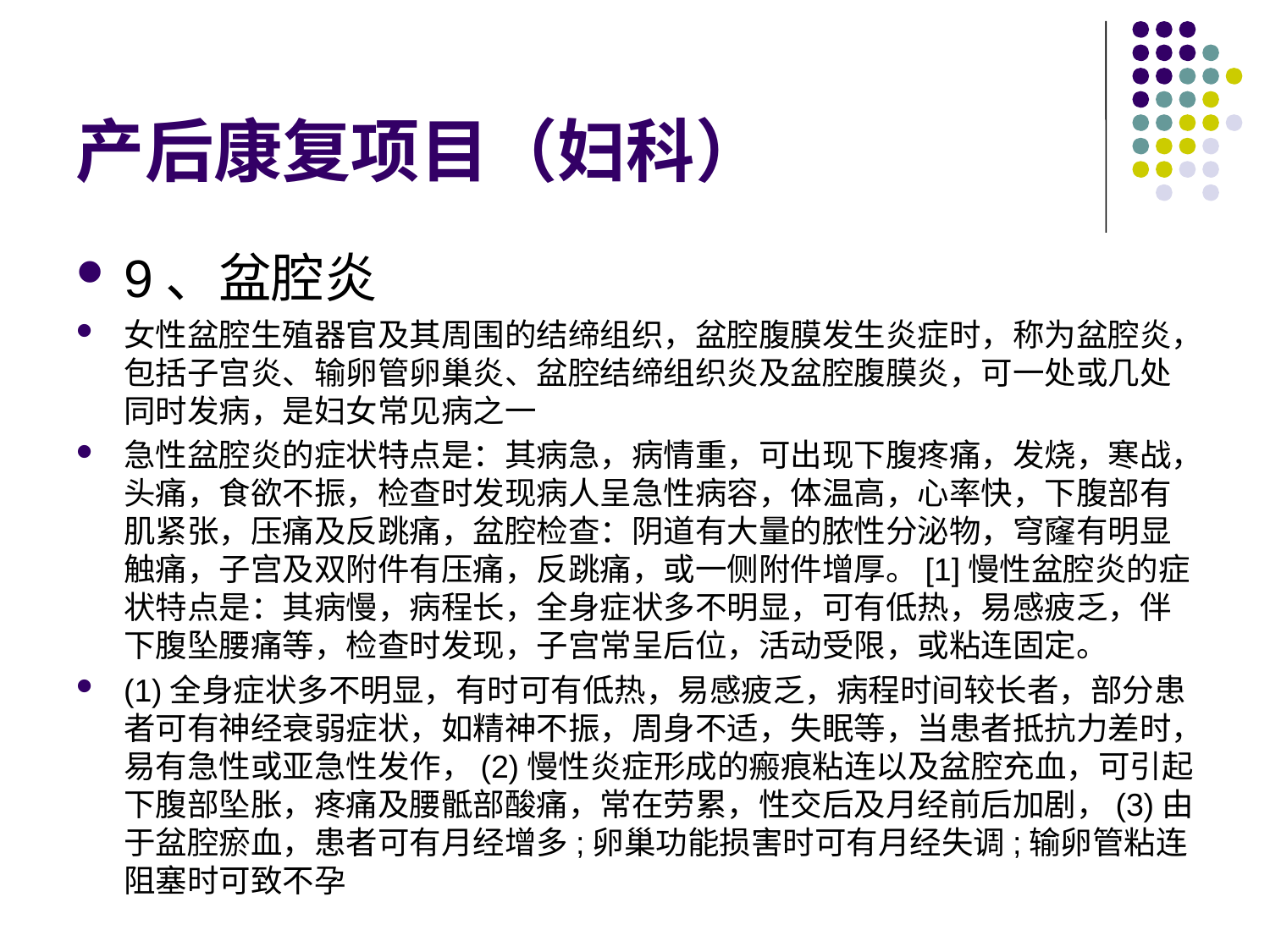

# 产后康复项目（妇科）
9、盆腔炎
女性盆腔生殖器官及其周围的结缔组织，盆腔腹膜发生炎症时，称为盆腔炎，包括子宫炎、输卵管卵巢炎、盆腔结缔组织炎及盆腔腹膜炎，可一处或几处同时发病，是妇女常见病之一
急性盆腔炎的症状特点是：其病急，病情重，可出现下腹疼痛，发烧，寒战，头痛，食欲不振，检查时发现病人呈急性病容，体温高，心率快，下腹部有肌紧张，压痛及反跳痛，盆腔检查：阴道有大量的脓性分泌物，穹窿有明显触痛，子宫及双附件有压痛，反跳痛，或一侧附件增厚。[1]慢性盆腔炎的症状特点是：其病慢，病程长，全身症状多不明显，可有低热，易感疲乏，伴下腹坠腰痛等，检查时发现，子宫常呈后位，活动受限，或粘连固定。
(1)全身症状多不明显，有时可有低热，易感疲乏，病程时间较长者，部分患者可有神经衰弱症状，如精神不振，周身不适，失眠等，当患者抵抗力差时，易有急性或亚急性发作，(2)慢性炎症形成的瘢痕粘连以及盆腔充血，可引起下腹部坠胀，疼痛及腰骶部酸痛，常在劳累，性交后及月经前后加剧，(3)由于盆腔瘀血，患者可有月经增多;卵巢功能损害时可有月经失调;输卵管粘连阻塞时可致不孕